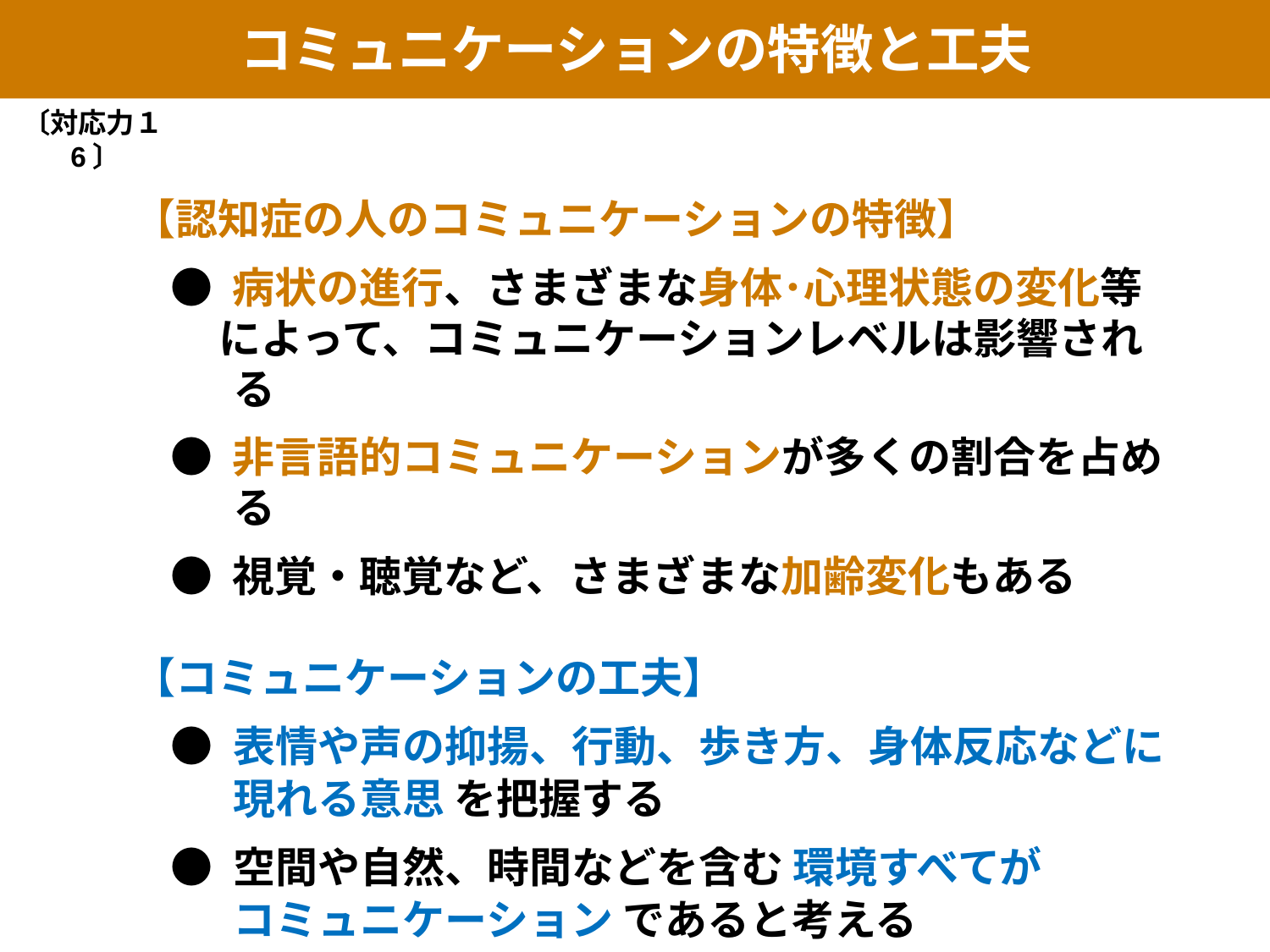

コミュニケーションの特徴と工夫
〔対応力１6〕
【認知症の人のコミュニケーションの特徴】
● 病状の進行、さまざまな身体･心理状態の変化等
    によって、コミュニケーションレベルは影響される
● 非言語的コミュニケーションが多くの割合を占める
● 視覚・聴覚など、さまざまな加齢変化もある

【コミュニケーションの工夫】
●	表情や声の抑揚、行動、歩き方、身体反応などに
   	現れる意思 を把握する
●	空間や自然、時間などを含む 環境すべてが
   	コミュニケーション であると考える